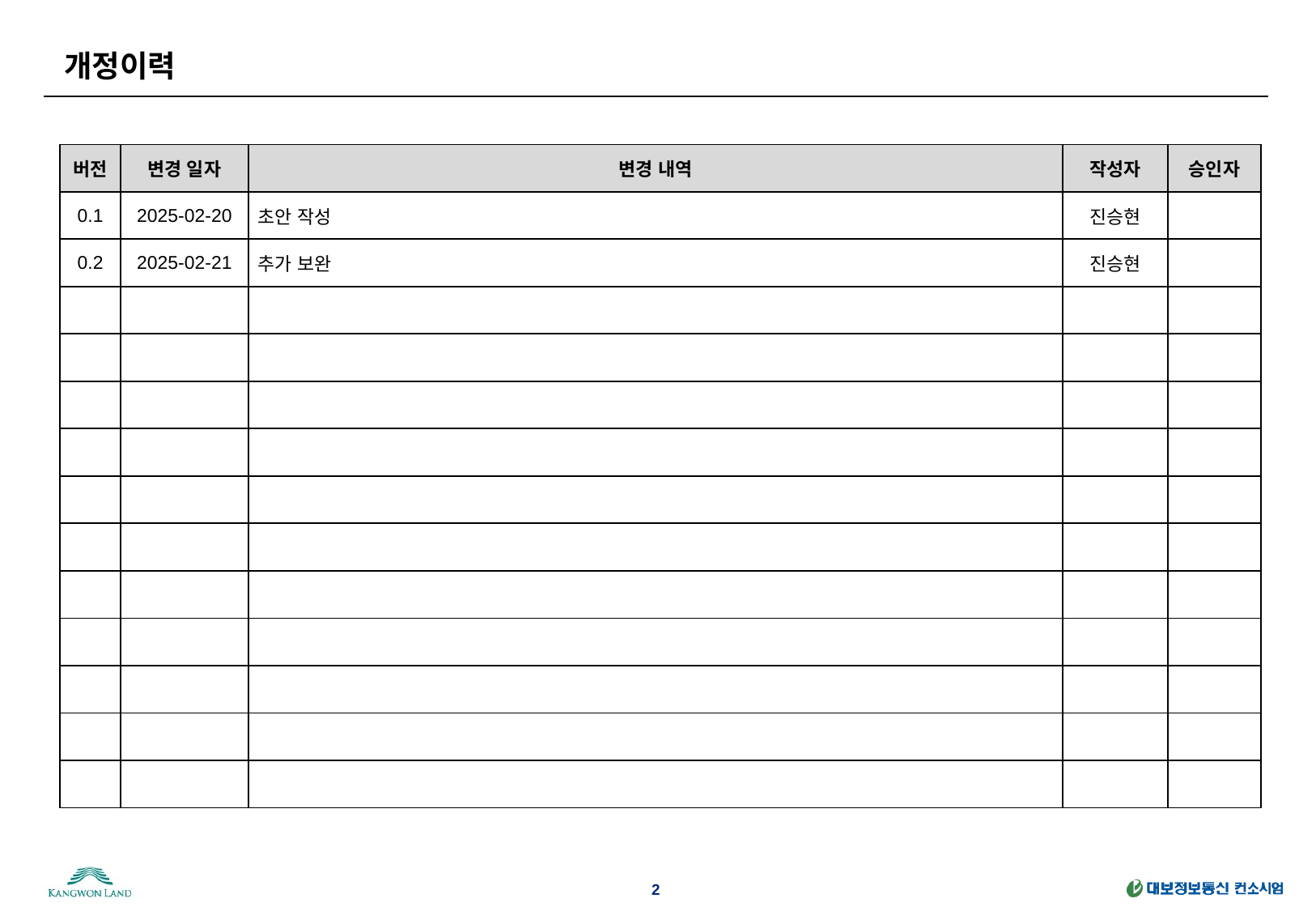

# 개정이력
| 버전 | 변경 일자 | 변경 내역 | 작성자 | 승인자 |
| --- | --- | --- | --- | --- |
| 0.1 | 2025-02-20 | 초안 작성 | 진승현 |  |
| 0.2 | 2025-02-21 | 추가 보완 | 진승현 |  |
|  |  |  |  |  |
|  |  |  |  |  |
|  |  |  |  |  |
|  |  |  |  |  |
|  |  |  |  |  |
|  |  |  |  |  |
|  |  |  |  |  |
|  |  |  |  |  |
|  |  |  |  |  |
|  |  |  |  |  |
|  |  |  |  |  |
2